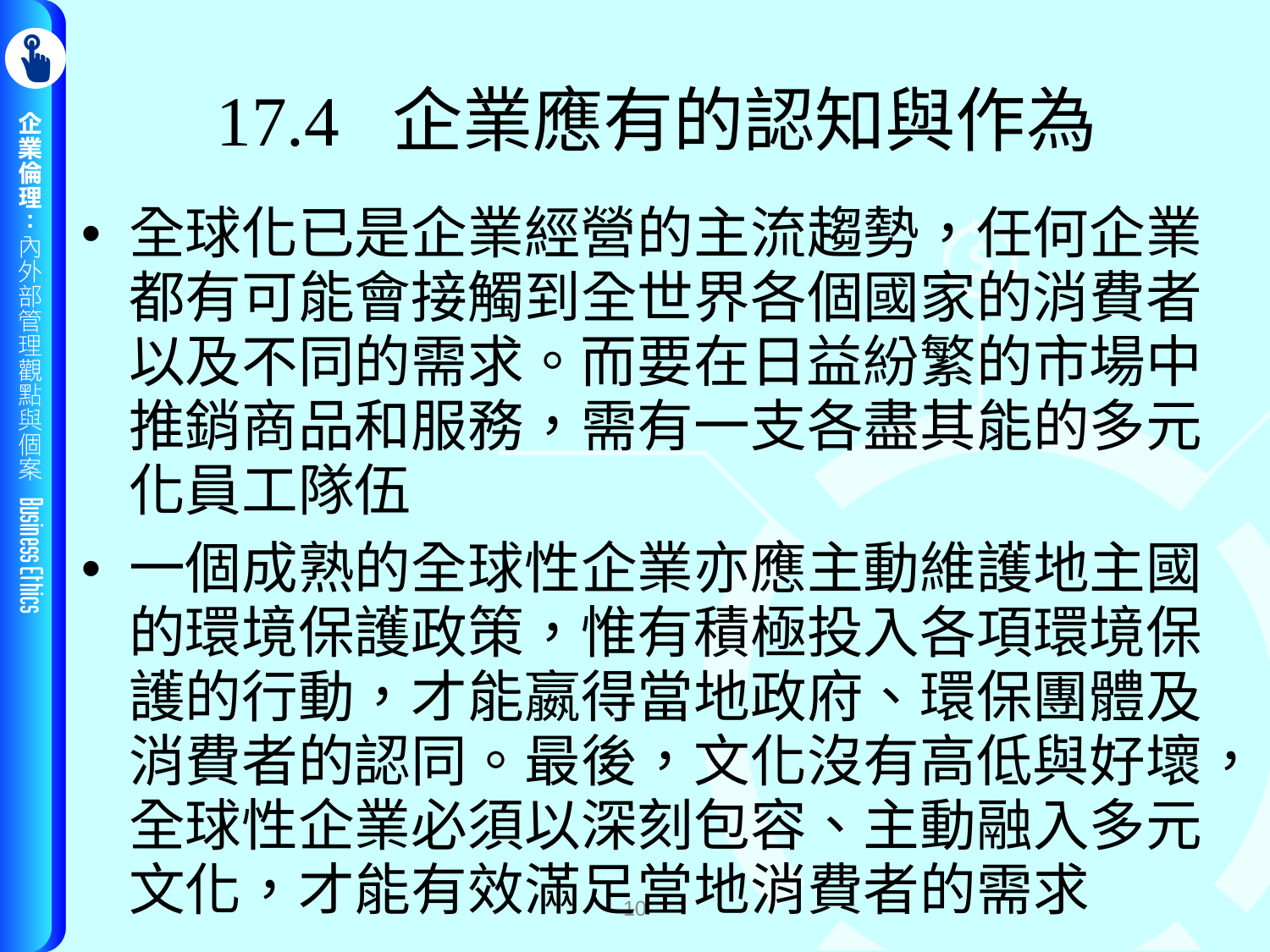

# 17.4  企業應有的認知與作為
全球化已是企業經營的主流趨勢，任何企業都有可能會接觸到全世界各個國家的消費者以及不同的需求。而要在日益紛繁的市場中推銷商品和服務，需有一支各盡其能的多元化員工隊伍
一個成熟的全球性企業亦應主動維護地主國的環境保護政策，惟有積極投入各項環境保護的行動，才能嬴得當地政府、環保團體及消費者的認同。最後，文化沒有高低與好壞，全球性企業必須以深刻包容、主動融入多元文化，才能有效滿足當地消費者的需求
10